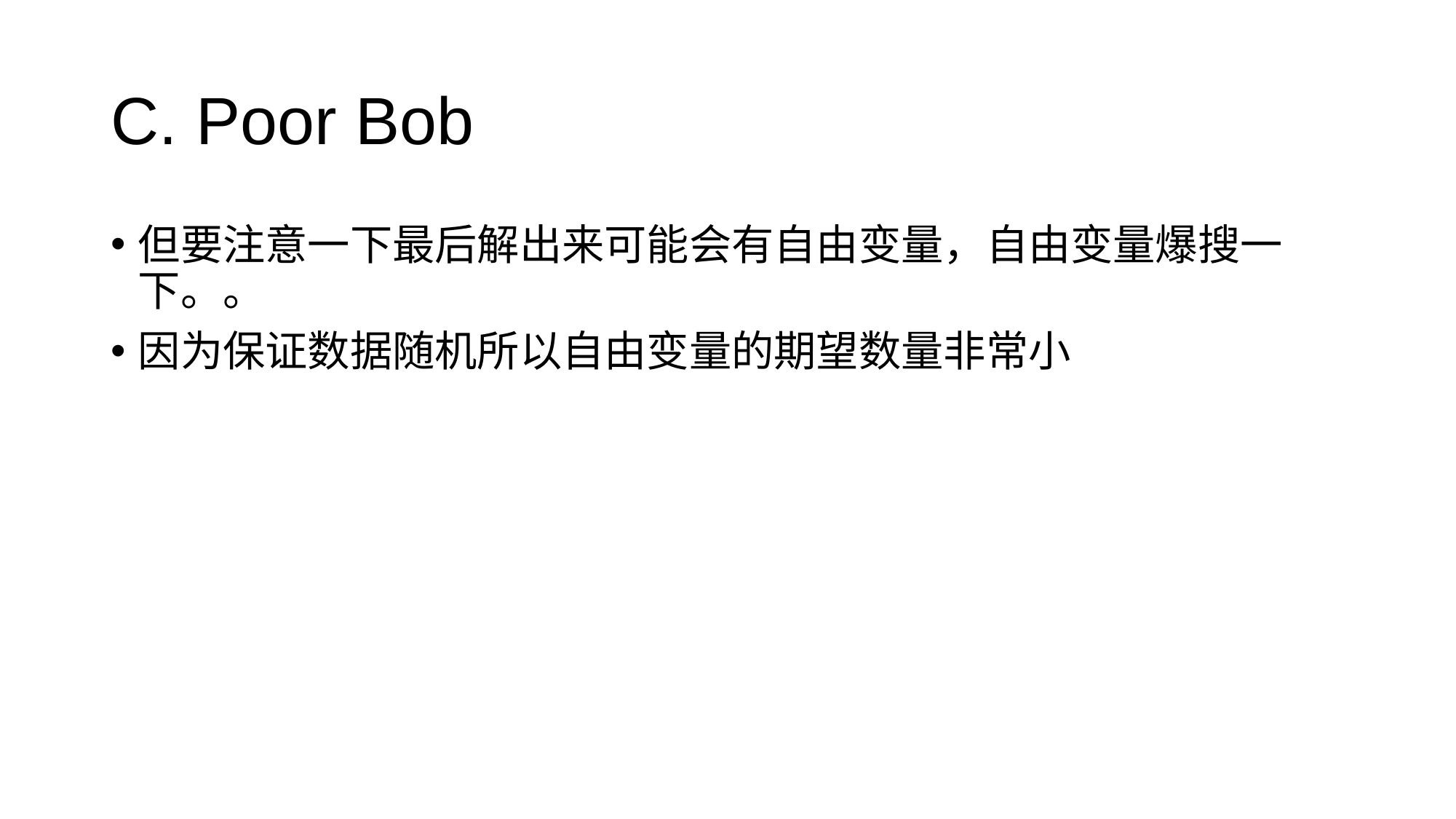

# C. Poor Bob
但要注意一下最后解出来可能会有自由变量，自由变量爆搜一下。。
因为保证数据随机所以自由变量的期望数量非常小